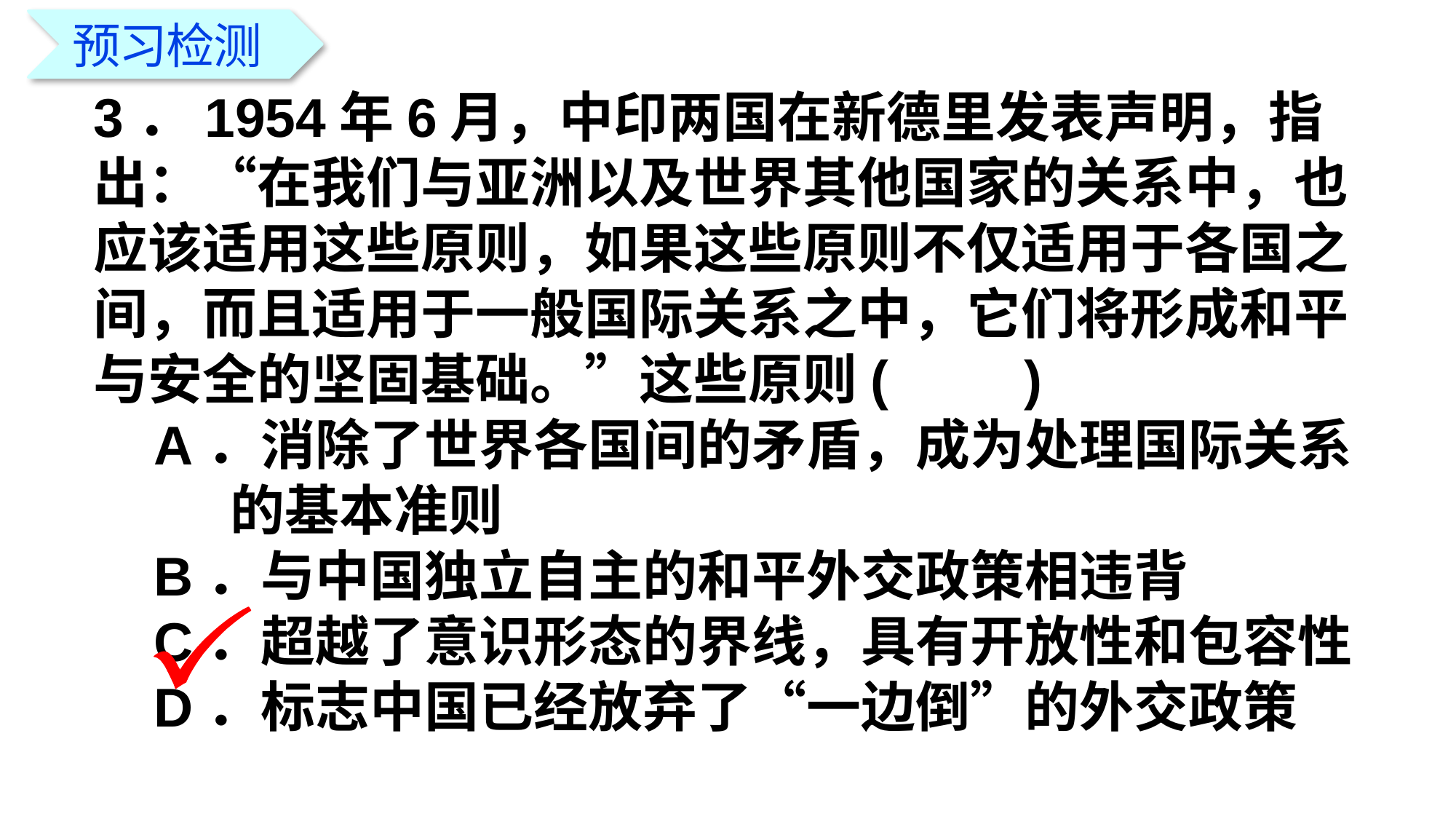

预习检测
3．1954年6月，中印两国在新德里发表声明，指出：“在我们与亚洲以及世界其他国家的关系中，也应该适用这些原则，如果这些原则不仅适用于各国之间，而且适用于一般国际关系之中，它们将形成和平与安全的坚固基础。”这些原则(　　)
    A．消除了世界各国间的矛盾，成为处理国际关系
          的基本准则
    B．与中国独立自主的和平外交政策相违背
    C．超越了意识形态的界线，具有开放性和包容性
    D．标志中国已经放弃了“一边倒”的外交政策